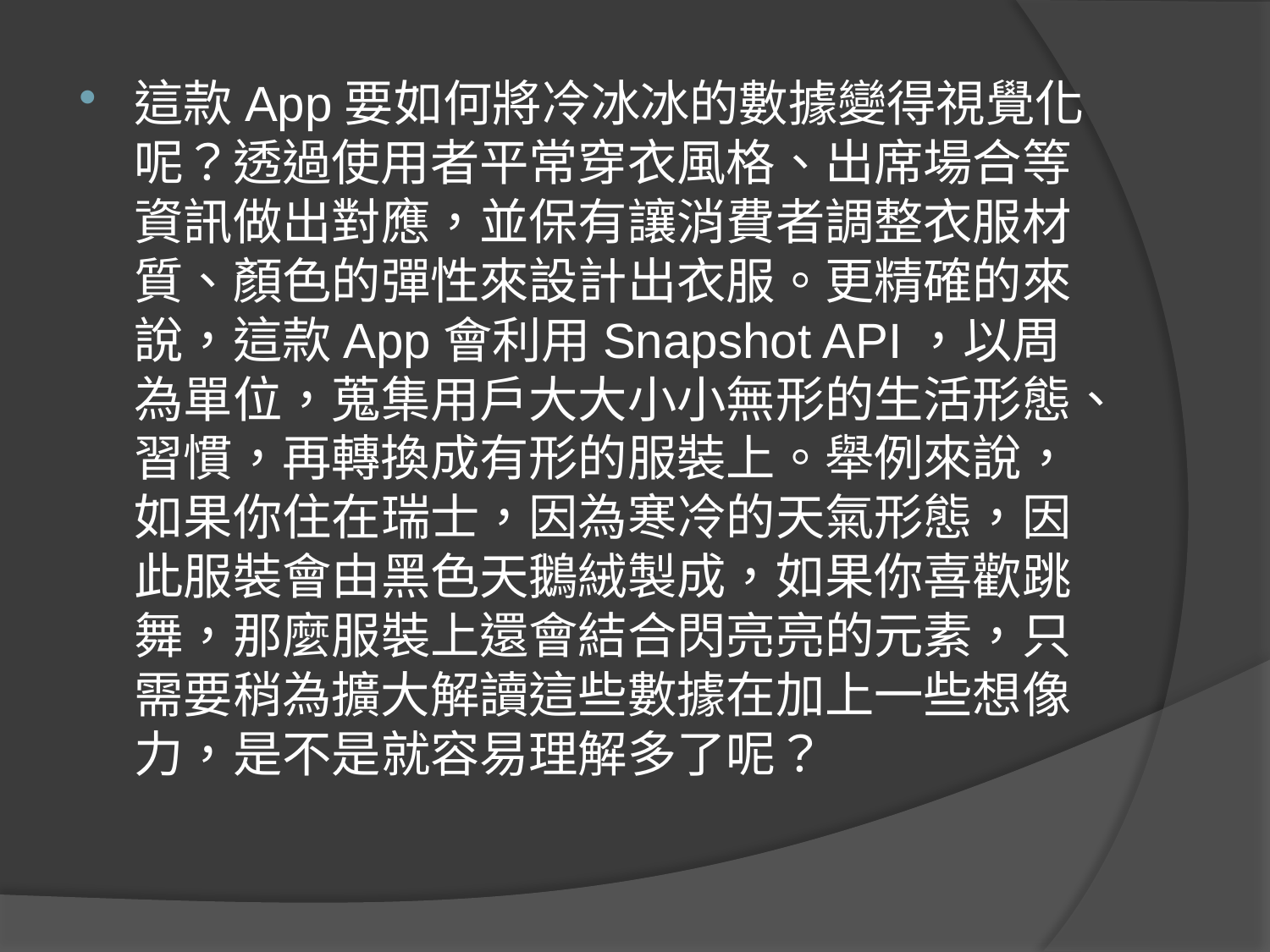

這款App要如何將冷冰冰的數據變得視覺化呢？透過使用者平常穿衣風格、出席場合等資訊做出對應，並保有讓消費者調整衣服材質、顏色的彈性來設計出衣服。更精確的來說，這款App會利用Snapshot API，以周為單位，蒐集用戶大大小小無形的生活形態、習慣，再轉換成有形的服裝上。舉例來說，如果你住在瑞士，因為寒冷的天氣形態，因此服裝會由黑色天鵝絨製成，如果你喜歡跳舞，那麼服裝上還會結合閃亮亮的元素，只需要稍為擴大解讀這些數據在加上一些想像力，是不是就容易理解多了呢？